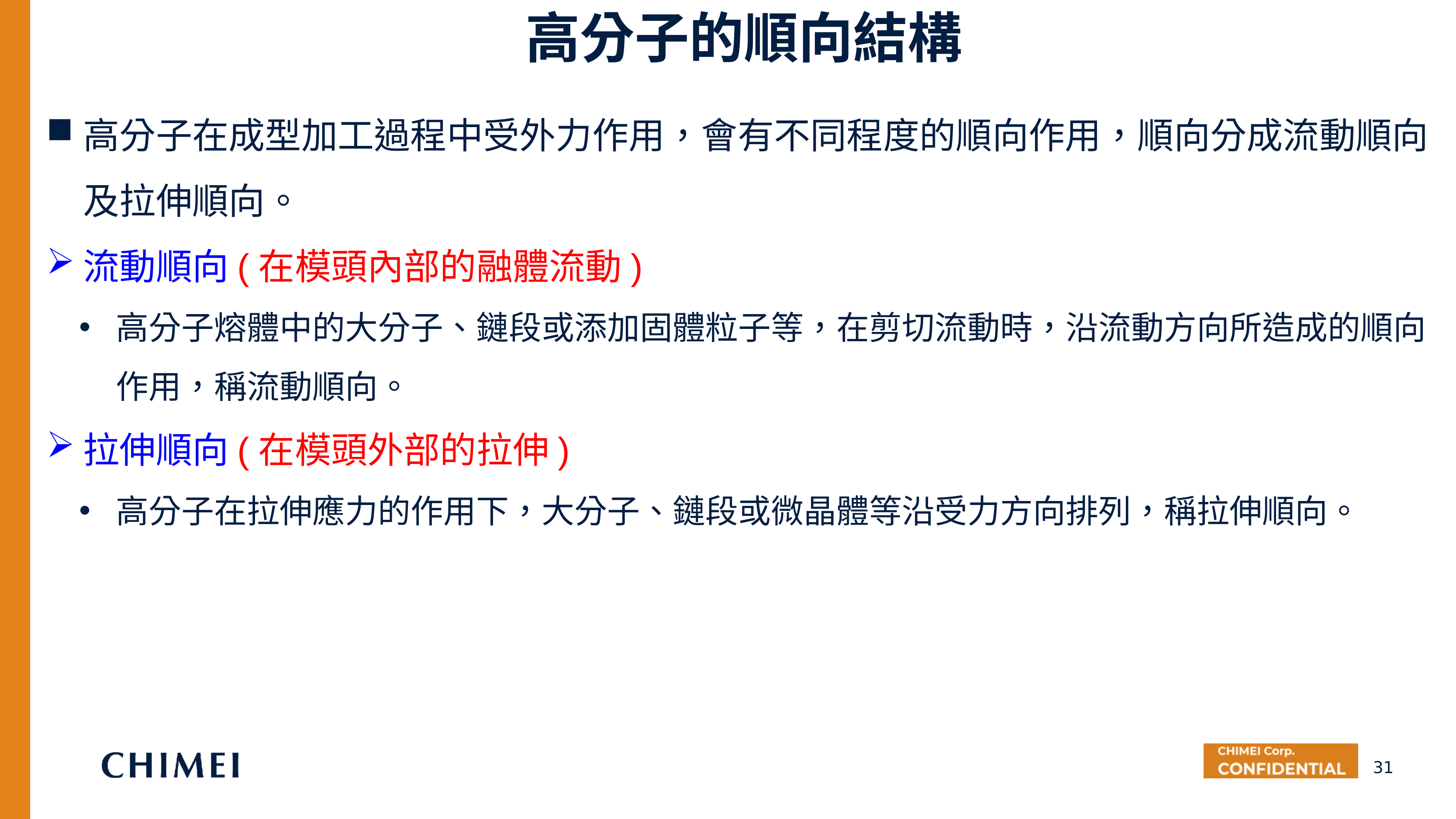

高分子的順向結構
高分子在成型加工過程中受外力作用，會有不同程度的順向作用，順向分成流動順向及拉伸順向。
流動順向(在模頭內部的融體流動)
高分子熔體中的大分子、鏈段或添加固體粒子等，在剪切流動時，沿流動方向所造成的順向作用，稱流動順向。
拉伸順向(在模頭外部的拉伸)
高分子在拉伸應力的作用下，大分子、鏈段或微晶體等沿受力方向排列，稱拉伸順向。

31